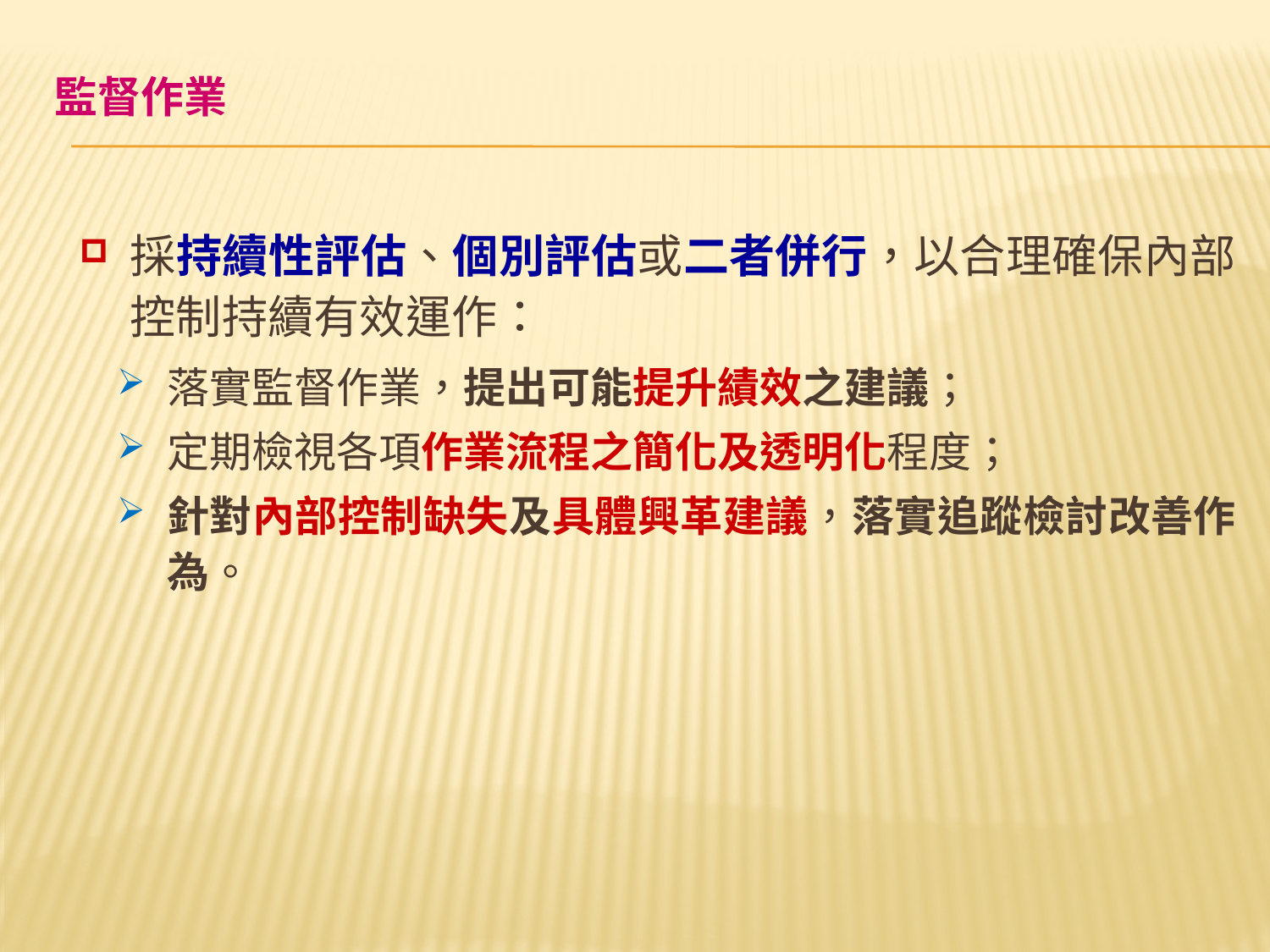

# 監督作業
採持續性評估、個別評估或二者併行，以合理確保內部控制持續有效運作：
落實監督作業，提出可能提升績效之建議；
定期檢視各項作業流程之簡化及透明化程度；
針對內部控制缺失及具體興革建議，落實追蹤檢討改善作為。